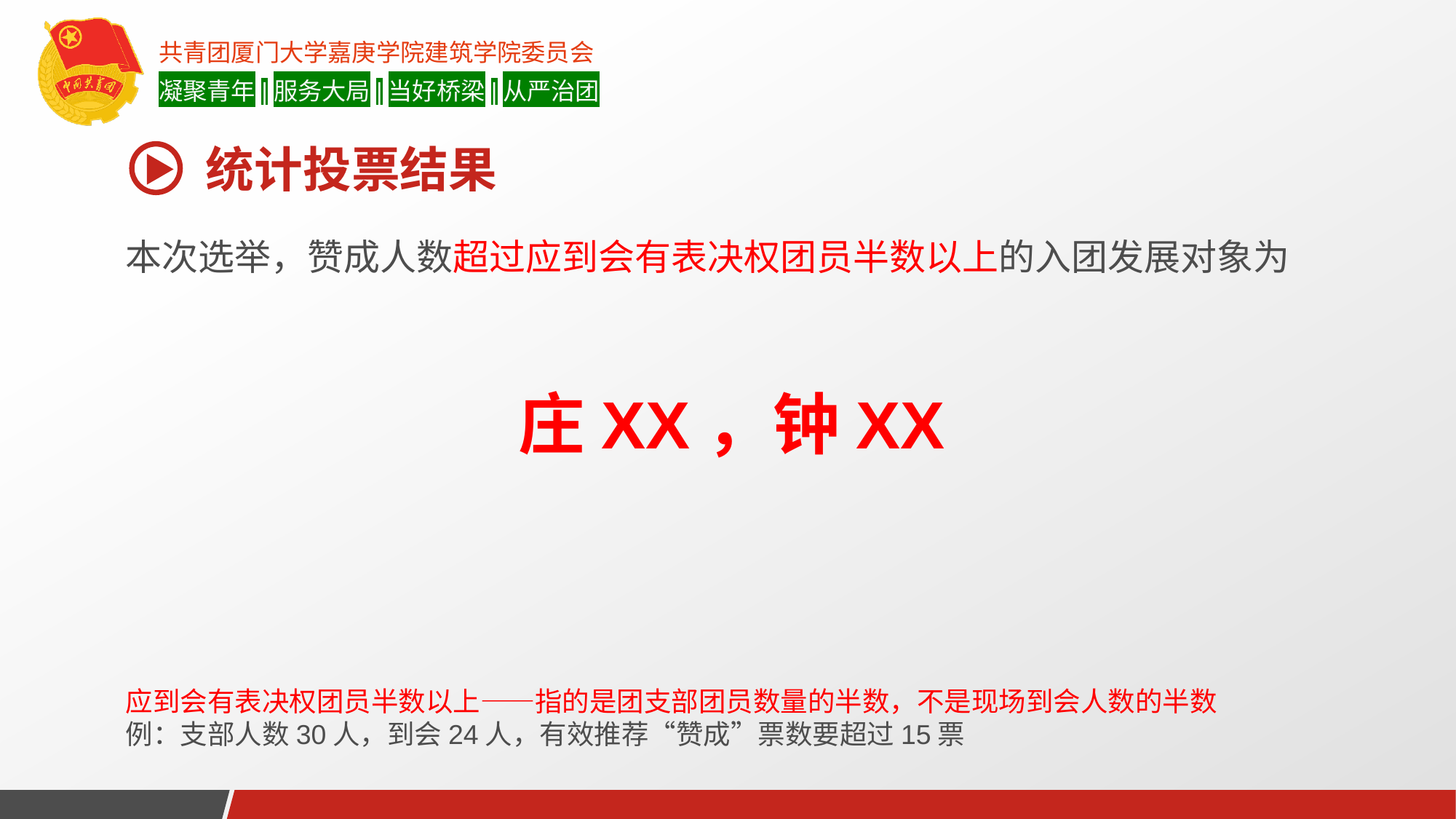

统计投票结果

本次选举，赞成人数超过应到会有表决权团员半数以上的入团发展对象为
庄XX，钟XX
应到会有表决权团员半数以上——指的是团支部团员数量的半数，不是现场到会人数的半数
例：支部人数30人，到会24人，有效推荐“赞成”票数要超过15票